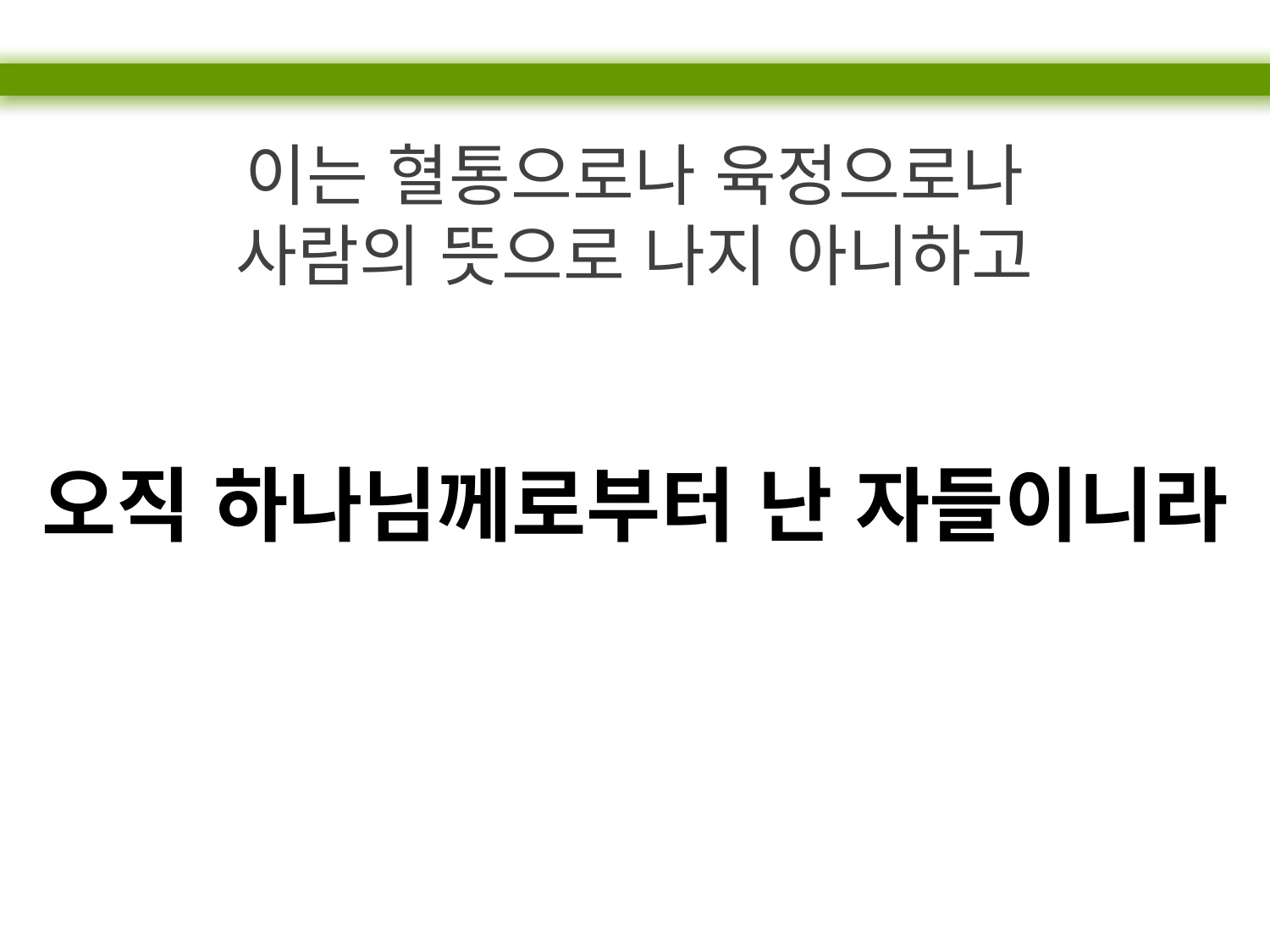

이는 혈통으로나 육정으로나
사람의 뜻으로 나지 아니하고
오직 하나님께로부터 난 자들이니라